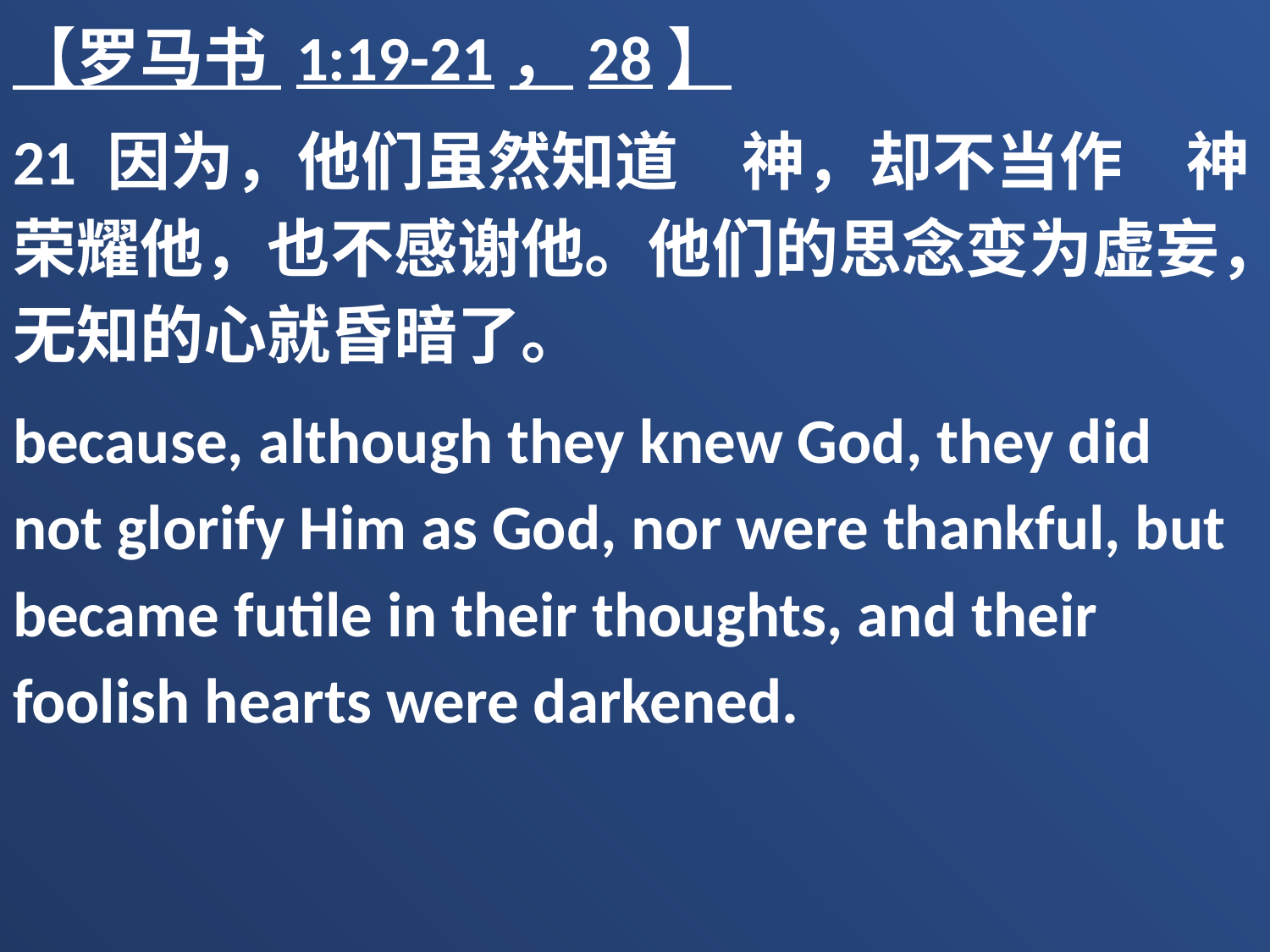

【罗马书 1:19-21，28】
21 因为，他们虽然知道　神，却不当作　神荣耀他，也不感谢他。他们的思念变为虚妄，无知的心就昏暗了。
because, although they knew God, they did not glorify Him as God, nor were thankful, but became futile in their thoughts, and their foolish hearts were darkened.